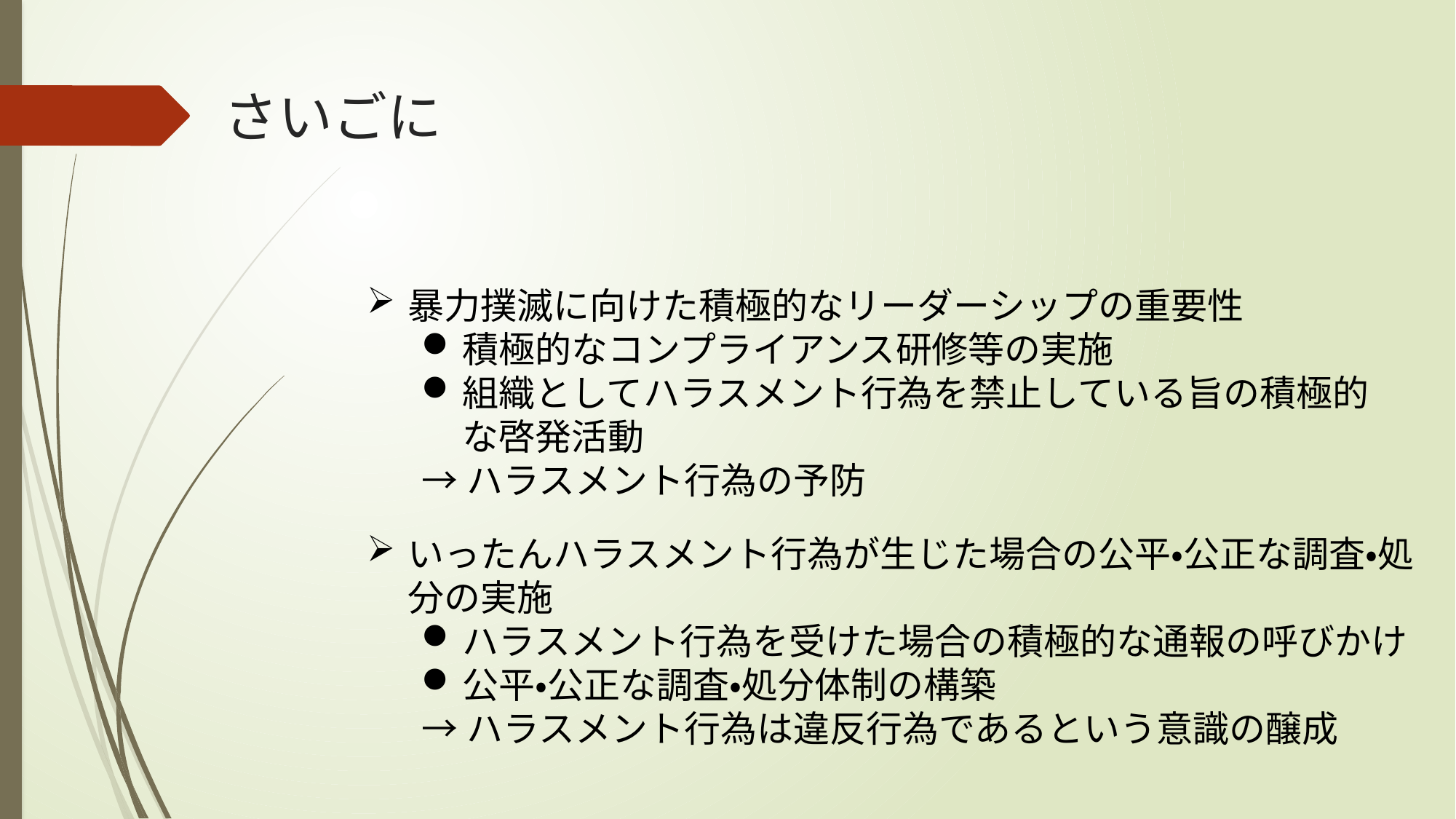

# さいごに
暴力撲滅に向けた積極的なリーダーシップの重要性
積極的なコンプライアンス研修等の実施
組織としてハラスメント行為を禁止している旨の積極的な啓発活動
→ハラスメント行為の予防
いったんハラスメント行為が生じた場合の公平・公正な調査・処分の実施
ハラスメント行為を受けた場合の積極的な通報の呼びかけ
公平・公正な調査・処分体制の構築
→ハラスメント行為は違反行為であるという意識の醸成